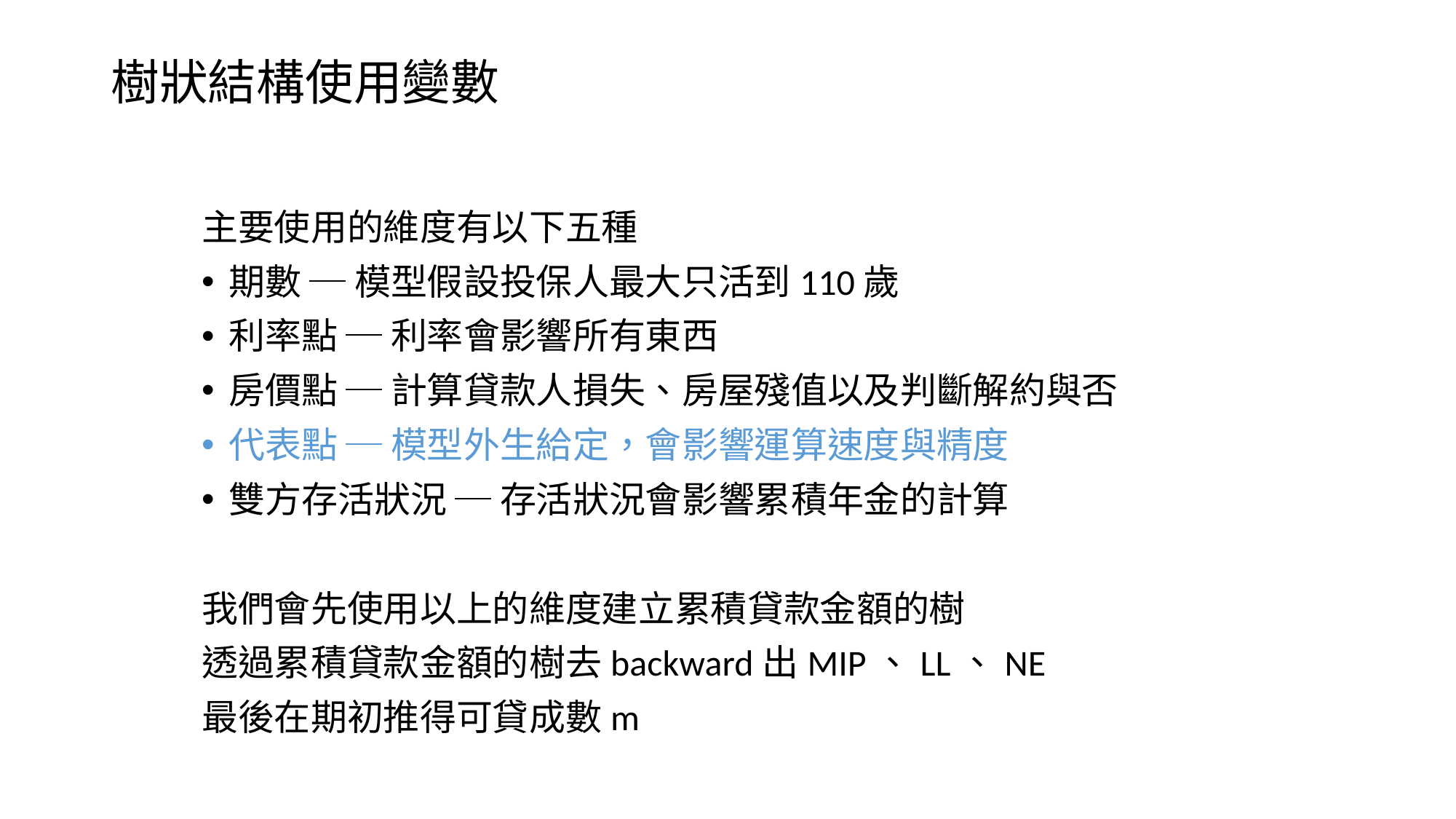

# 樹狀結構使用變數
主要使用的維度有以下五種
期數 ─ 模型假設投保人最大只活到110歲
利率點 ─ 利率會影響所有東西
房價點 ─ 計算貸款人損失、房屋殘值以及判斷解約與否
代表點 ─ 模型外生給定，會影響運算速度與精度
雙方存活狀況 ─ 存活狀況會影響累積年金的計算

我們會先使用以上的維度建立累積貸款金額的樹
透過累積貸款金額的樹去backward出MIP、LL、NE
最後在期初推得可貸成數m